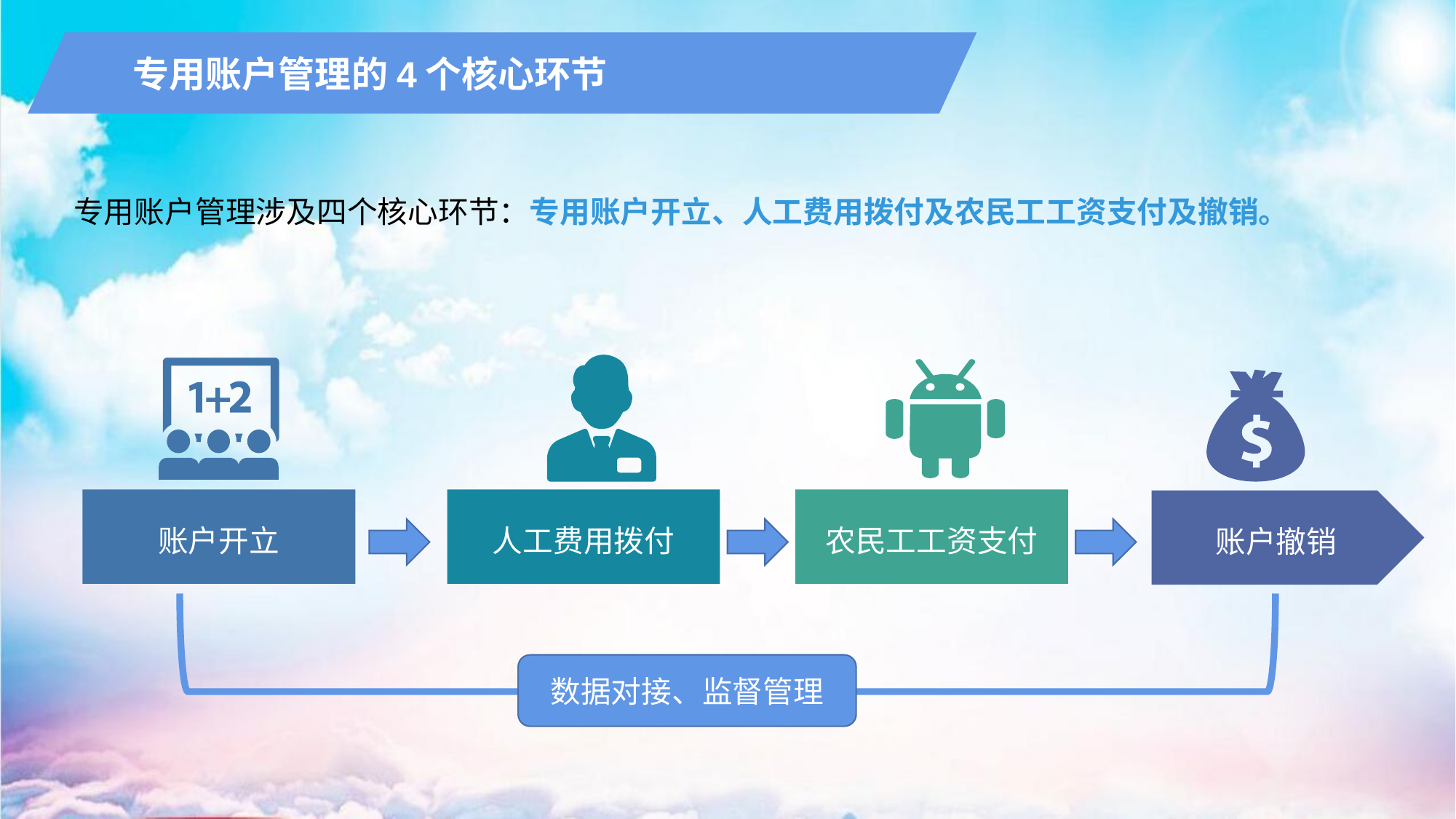

专用账户管理的4个核心环节

专用账户管理涉及四个核心环节：专用账户开立、人工费用拨付及农民工工资支付及撤销。

账户开立
人工费用拨付
农民工工资支付
账户撤销

数据对接、监督管理